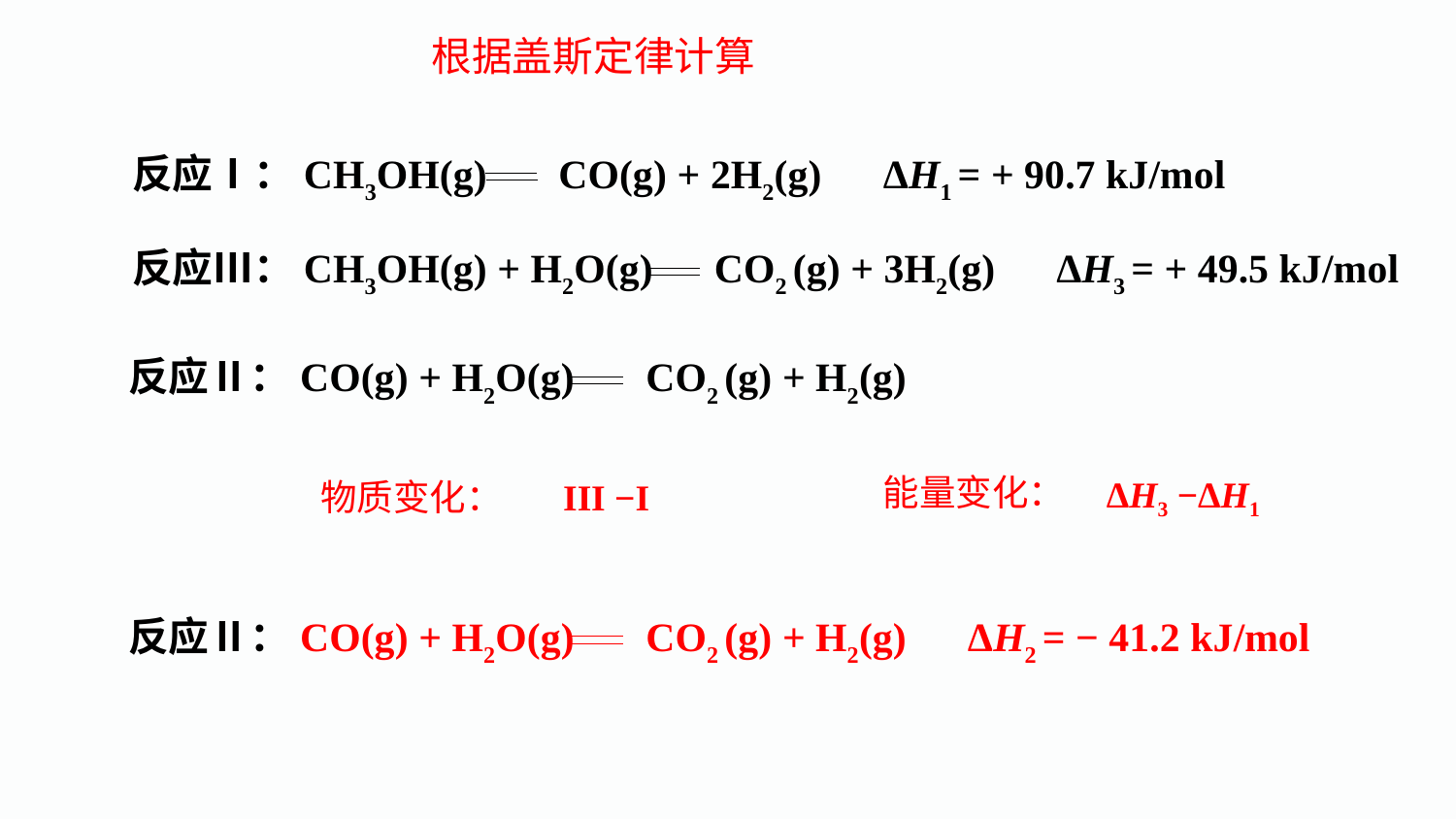

根据盖斯定律计算
反应Ⅰ：CH3OH(g)       CO(g) + 2H2(g)      ΔH1 = + 90.7 kJ/mol
反应Ⅲ：CH3OH(g) + H2O(g)      CO2 (g) + 3H2(g)      ΔH3 = + 49.5 kJ/mol
反应Ⅱ：CO(g) + H2O(g)       CO2 (g) + H2(g)
能量变化：
ΔH3 −ΔH1
物质变化：
 III −I
反应Ⅱ：CO(g) + H2O(g)       CO2 (g) + H2(g)      ΔH2 = − 41.2 kJ/mol